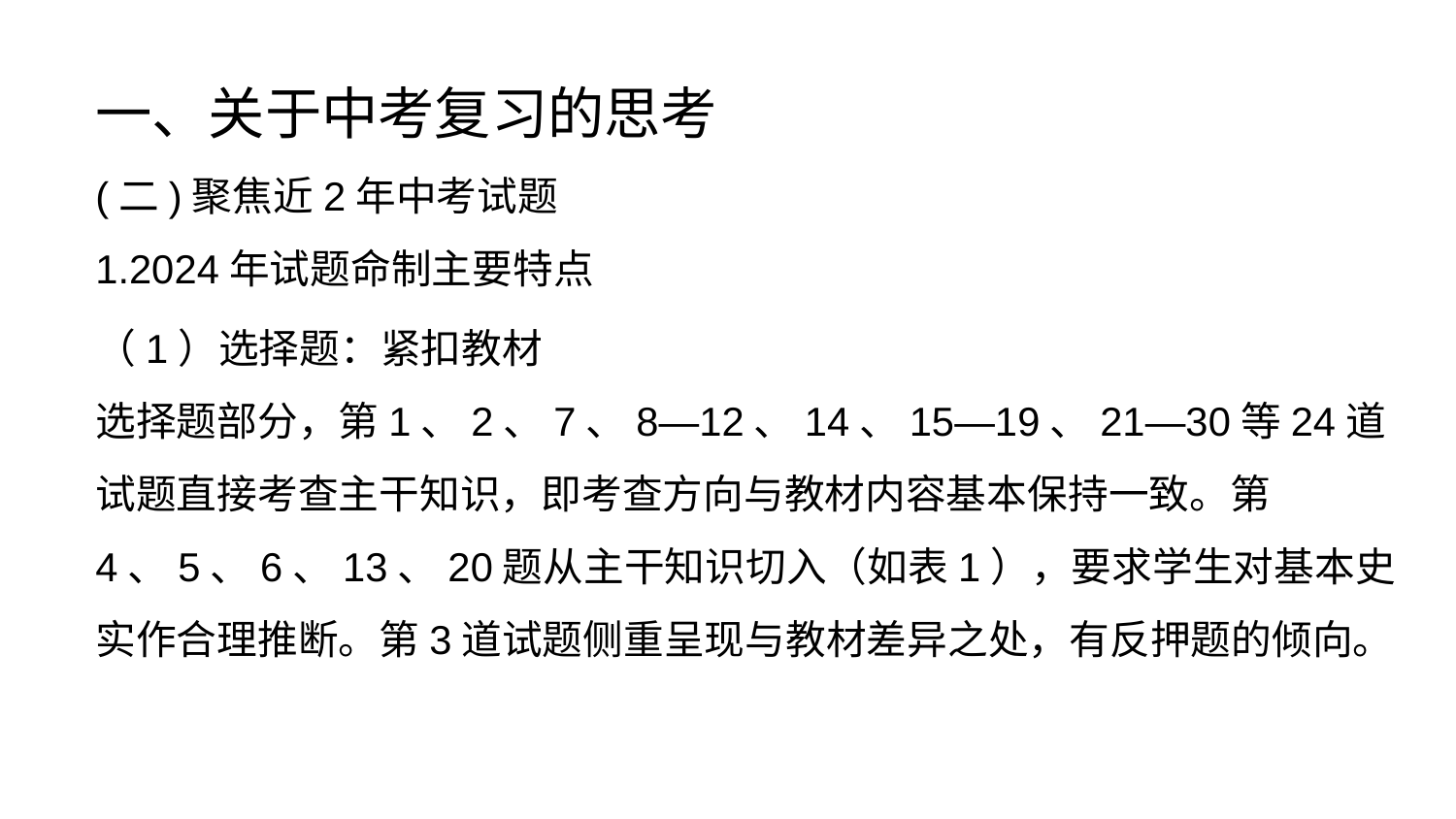

一、关于中考复习的思考
(二)聚焦近2年中考试题
1.2024年试题命制主要特点
（1）选择题：紧扣教材
选择题部分，第1、2、7、8—12、14、15—19、21—30等24道试题直接考查主干知识，即考查方向与教材内容基本保持一致。第4、5、6、13、20题从主干知识切入（如表1），要求学生对基本史实作合理推断。第3道试题侧重呈现与教材差异之处，有反押题的倾向。